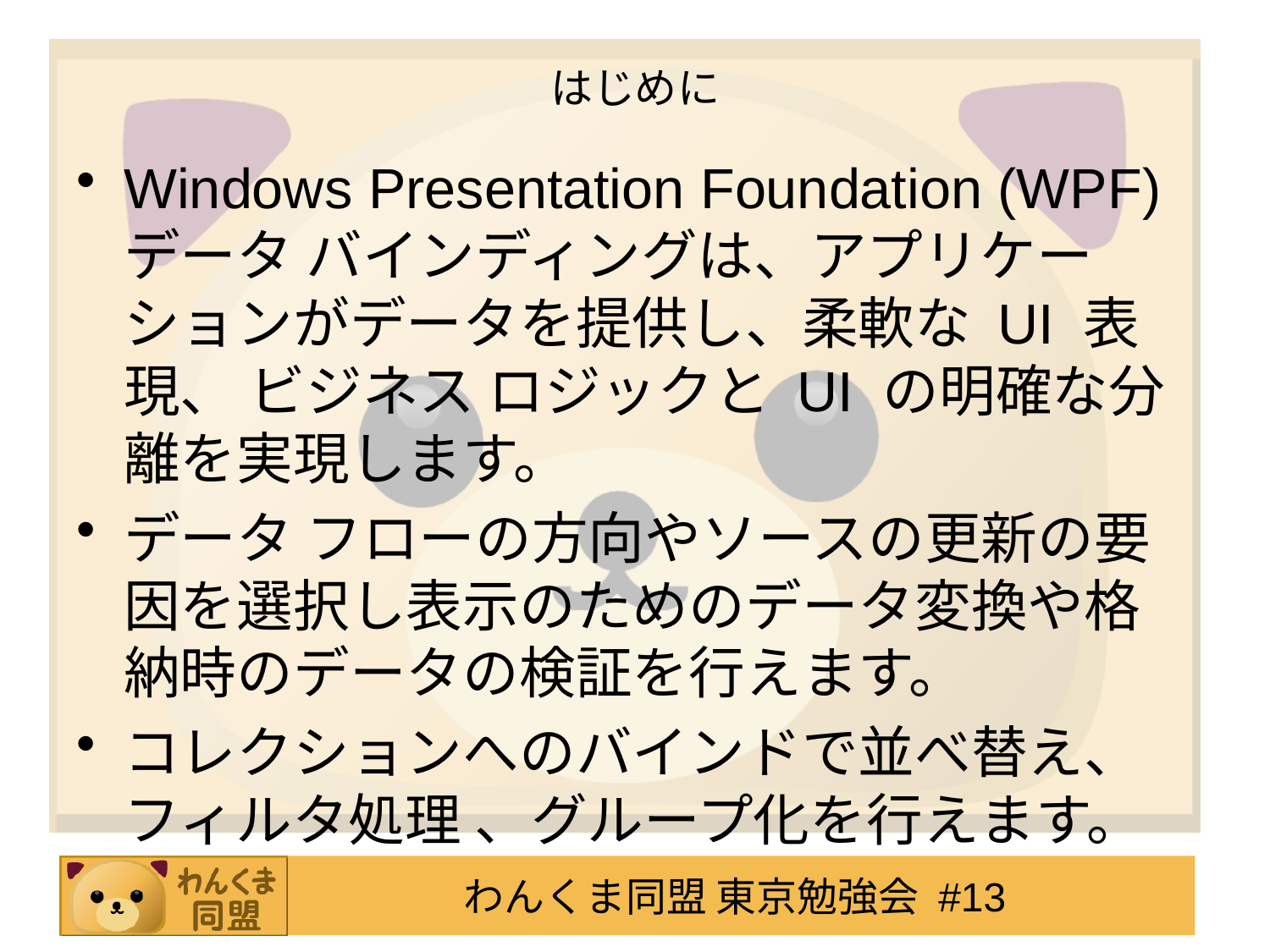

# はじめに
Windows Presentation Foundation (WPF) データ バインディングは、アプリケーションがデータを提供し、柔軟な UI 表現、 ビジネス ロジックと UI の明確な分離を実現します。
データ フローの方向やソースの更新の要因を選択し表示のためのデータ変換や格納時のデータの検証を行えます。
コレクションへのバインドで並べ替え、フィルタ処理 、グループ化を行えます。